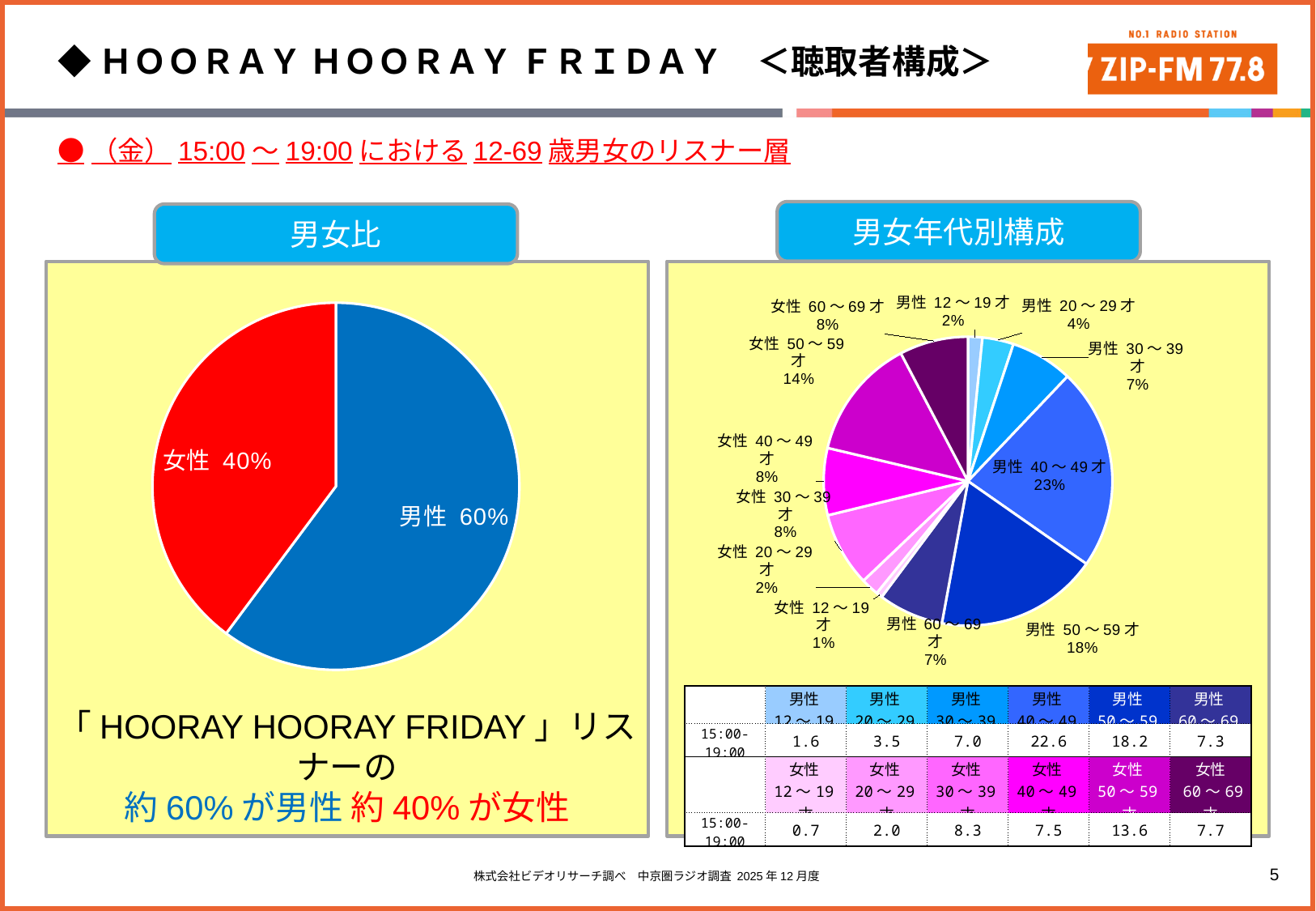

◆ＨＯＯＲＡＹ ＨＯＯＲＡＹ ＦＲＩＤＡＹ　＜聴取者構成＞
●（金）15:00～19:00における12-69歳男女のリスナー層
男女年代別構成
男女比

### Chart

| Category |  |
|---|---|
| 男性 12～19才 | 1.6 |
| 男性 20～29才 | 3.5 |
| 男性 30～39才 | 7.0 |
| 男性 40～49才 | 22.6 |
| 男性 50～59才 | 18.2 |
| 男性 60～69才 | 7.3 |
| 女性 12～19才 | 0.7 |
| 女性 20～29才 | 2.0 |
| 女性 30～39才 | 8.3 |
| 女性 40～49才 | 7.5 |
| 女性 50～59才 | 13.6 |
| 女性 60～69才 | 7.7 |

### Chart

| Category |  |
|---|---|
| 男性 | 60.2 |
| 女性 | 39.8 |
|  | 男性 12～19才 | 男性 20～29才 | 男性 30～39才 | 男性 40～49才 | 男性 50～59才 | 男性 60～69才 |
| --- | --- | --- | --- | --- | --- | --- |
| 15:00-19:00 | 1.6 | 3.5 | 7.0 | 22.6 | 18.2 | 7.3 |
|  | 女性 12～19才 | 女性 20～29才 | 女性 30～39才 | 女性 40～49才 | 女性 50～59才 | 女性 60～69才 |
| 15:00-19:00 | 0.7 | 2.0 | 8.3 | 7.5 | 13.6 | 7.7 |
「HOORAY HOORAY FRIDAY」リスナーの
約60%が男性 約40%が女性
株式会社ビデオリサーチ調べ　中京圏ラジオ調査 2025年12月度